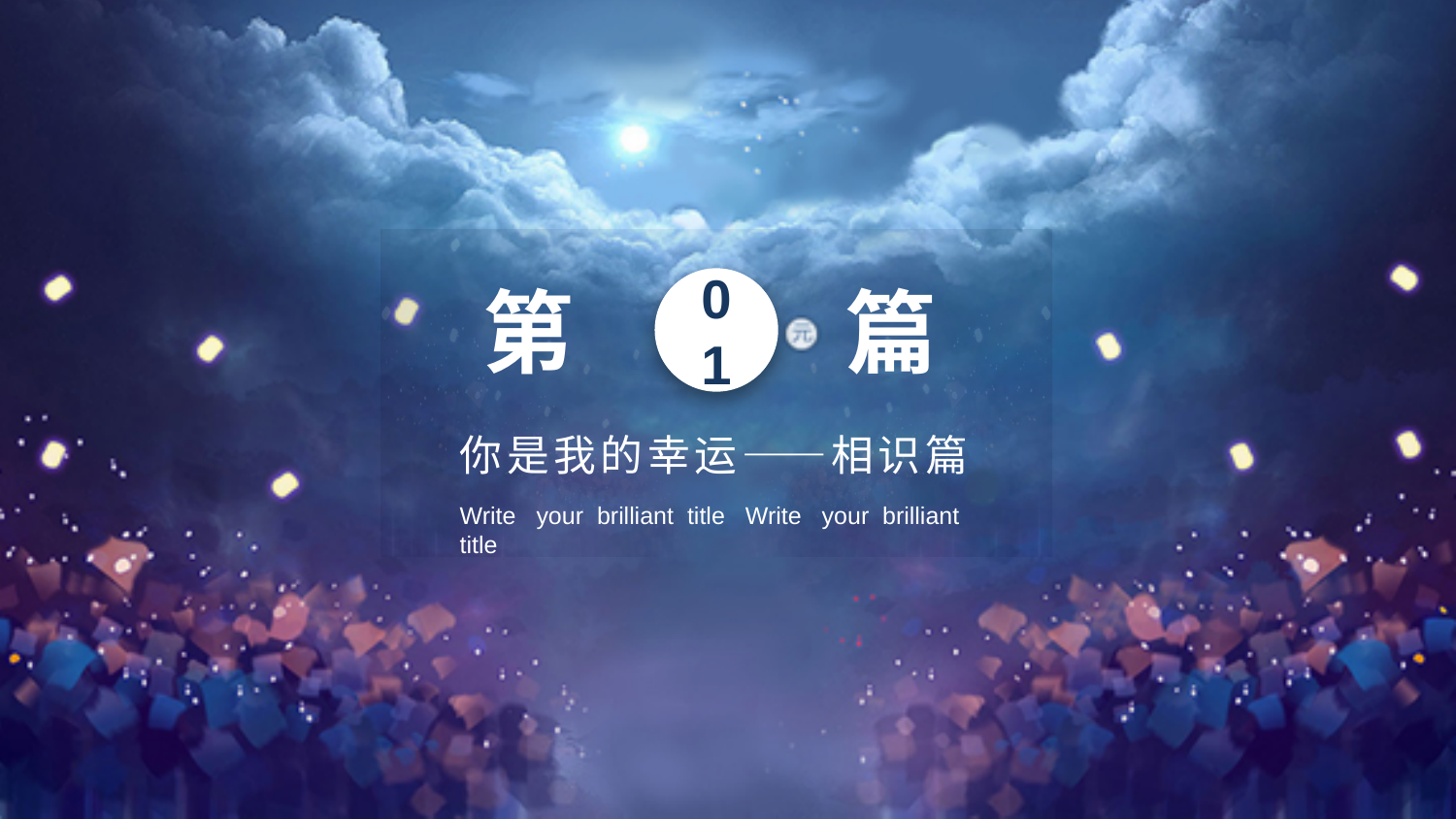

篇
第
01
你是我的幸运——相识篇
Write   your  brilliant  title   Write   your  brilliant  title